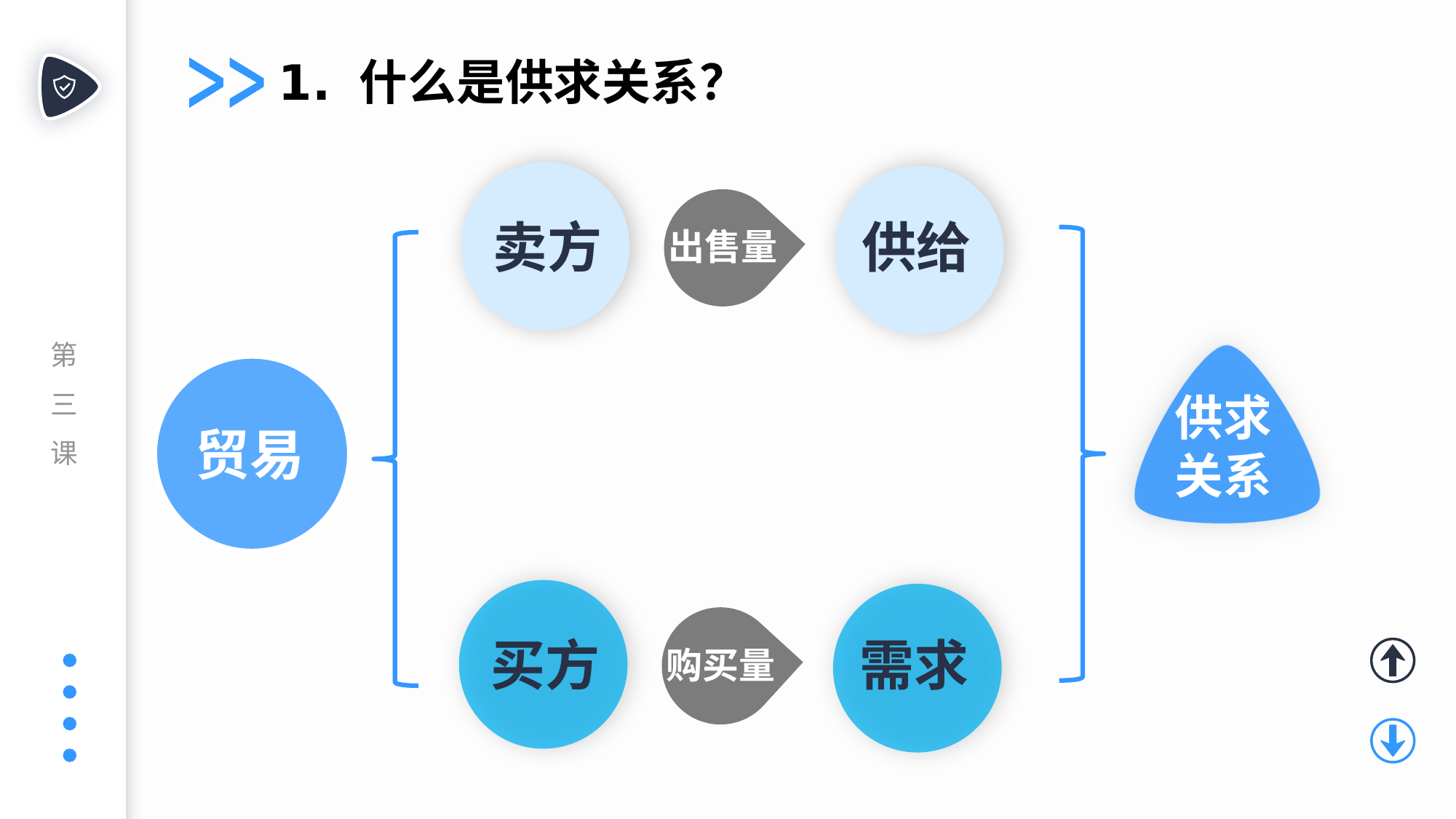

1. 什么是供求关系？

卖方

供给

出售量

贸易

供求关系

买方

需求

购买量